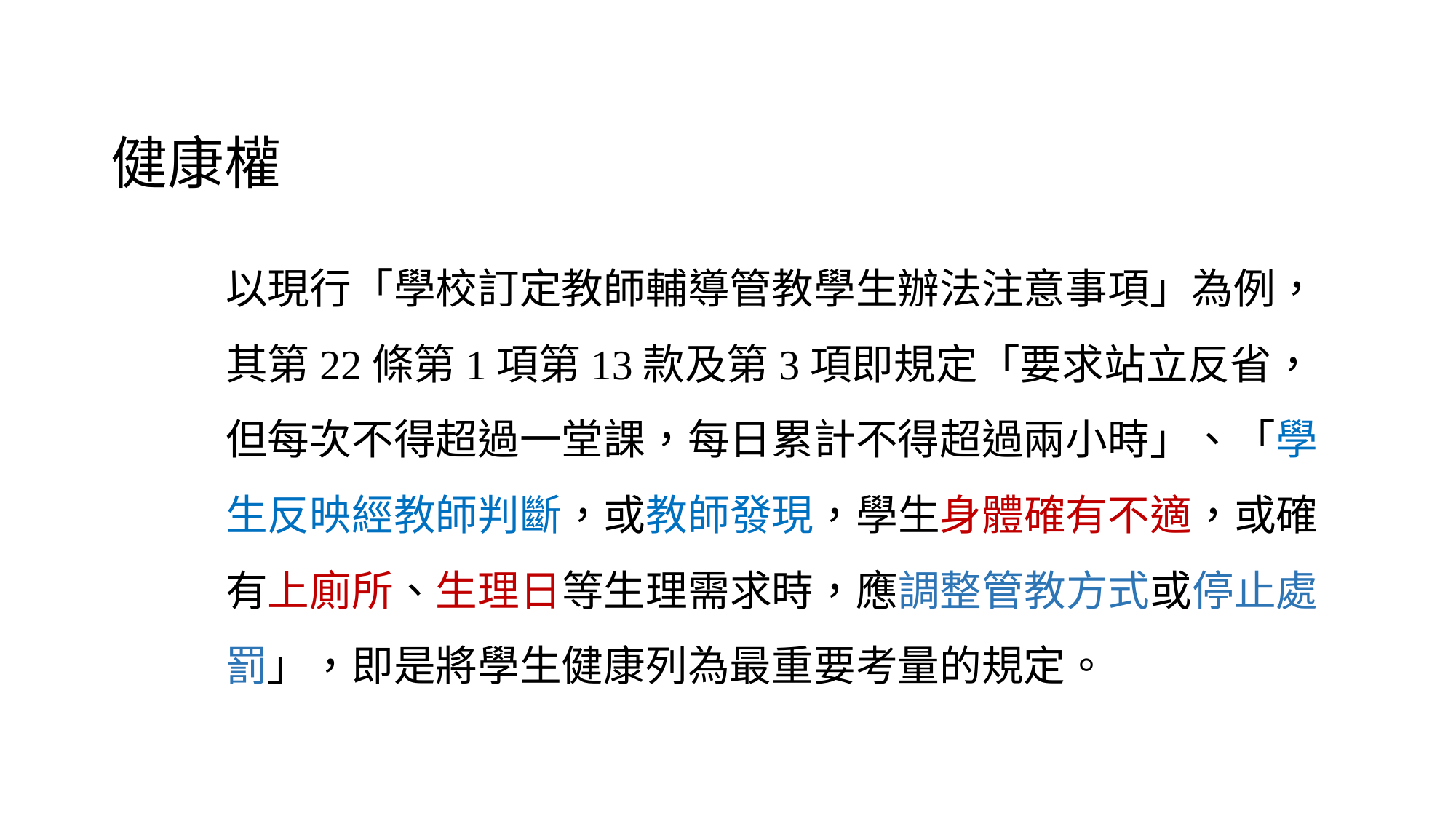

# 健康權
以現行「學校訂定教師輔導管教學生辦法注意事項」為例，其第22條第1項第13款及第3項即規定「要求站立反省，但每次不得超過一堂課，每日累計不得超過兩小時」、「學生反映經教師判斷，或教師發現，學生身體確有不適，或確有上廁所、生理日等生理需求時，應調整管教方式或停止處罰」，即是將學生健康列為最重要考量的規定。